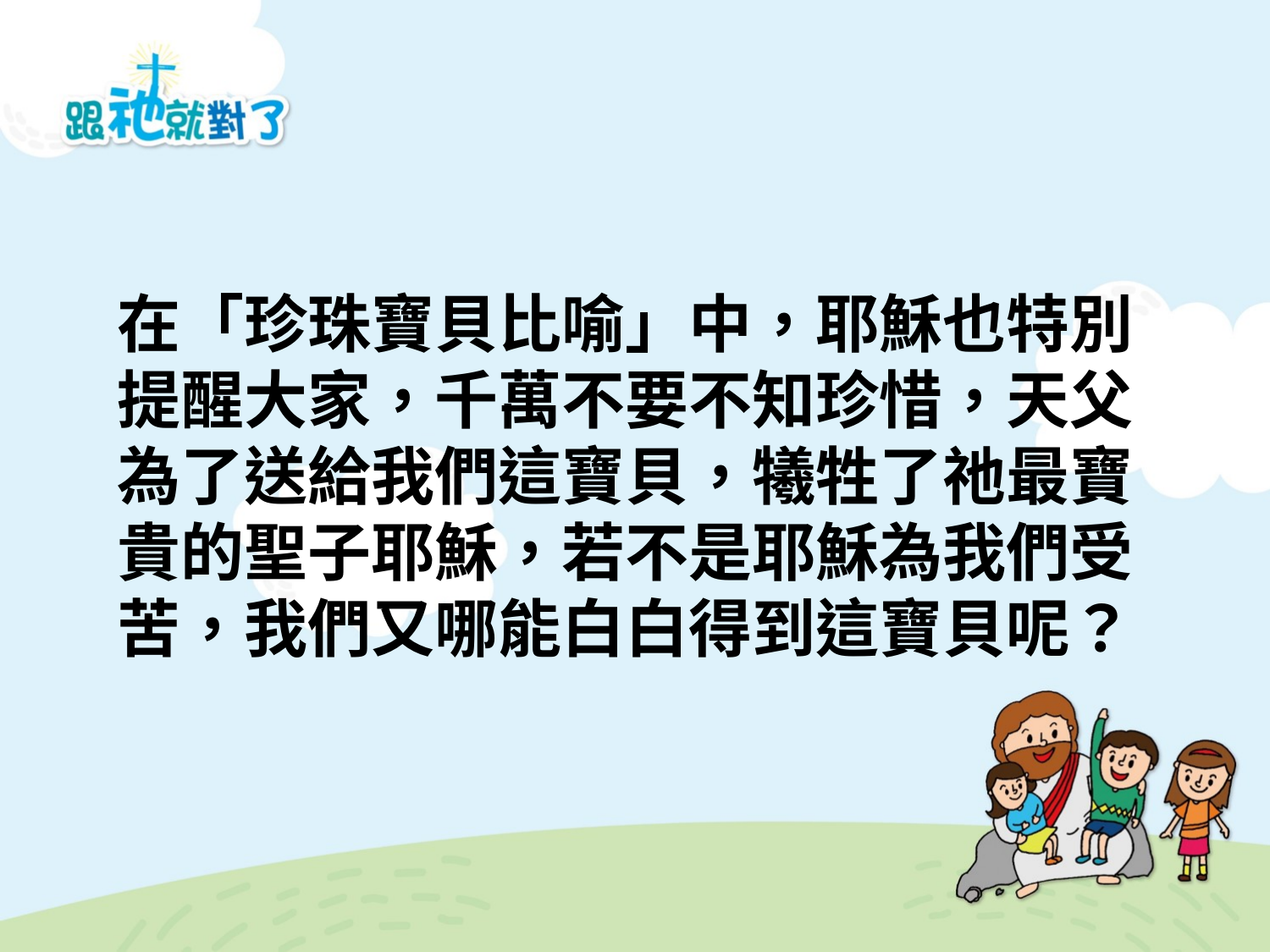

在「珍珠寶貝比喻」中，耶穌也特別提醒大家，千萬不要不知珍惜，天父為了送給我們這寶貝，犧牲了祂最寶貴的聖子耶穌，若不是耶穌為我們受苦，我們又哪能白白得到這寶貝呢？